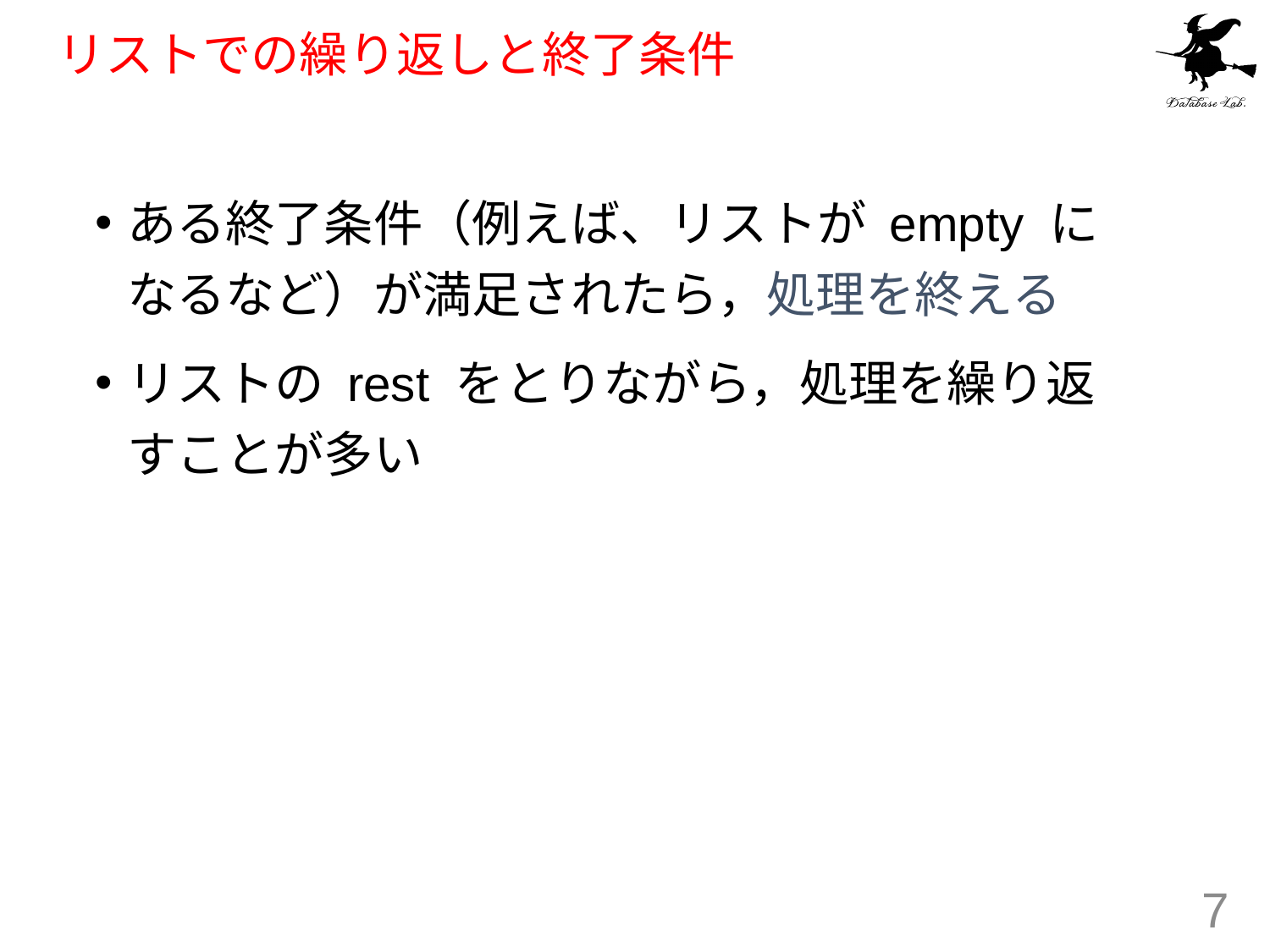

# リストでの繰り返しと終了条件
ある終了条件（例えば、リストが empty になるなど）が満足されたら，処理を終える
リストの rest をとりながら，処理を繰り返すことが多い

7